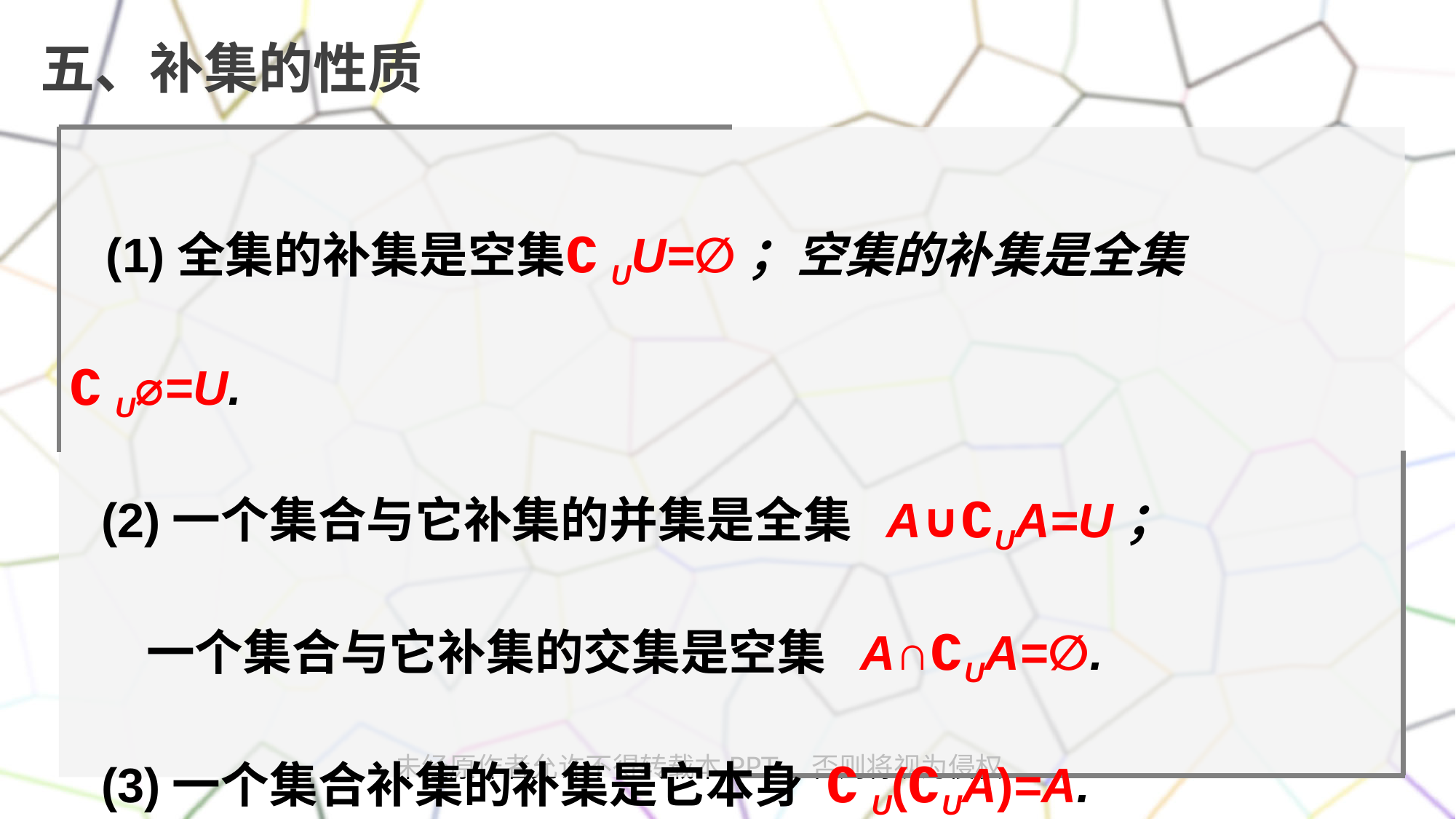

五、补集的性质

(1)全集的补集是空集∁UU=∅；空集的补集是全集∁U⌀=U.
(2)一个集合与它补集的并集是全集  A∪∁UA=U；
   一个集合与它补集的交集是空集  A∩∁UA=∅.
(3)一个集合补集的补集是它本身  ∁U(∁UA)=A.
(4)当集合A⊆B时,∁UA包含∁UB   A⊆B⇔∁UA⊇∁UB.